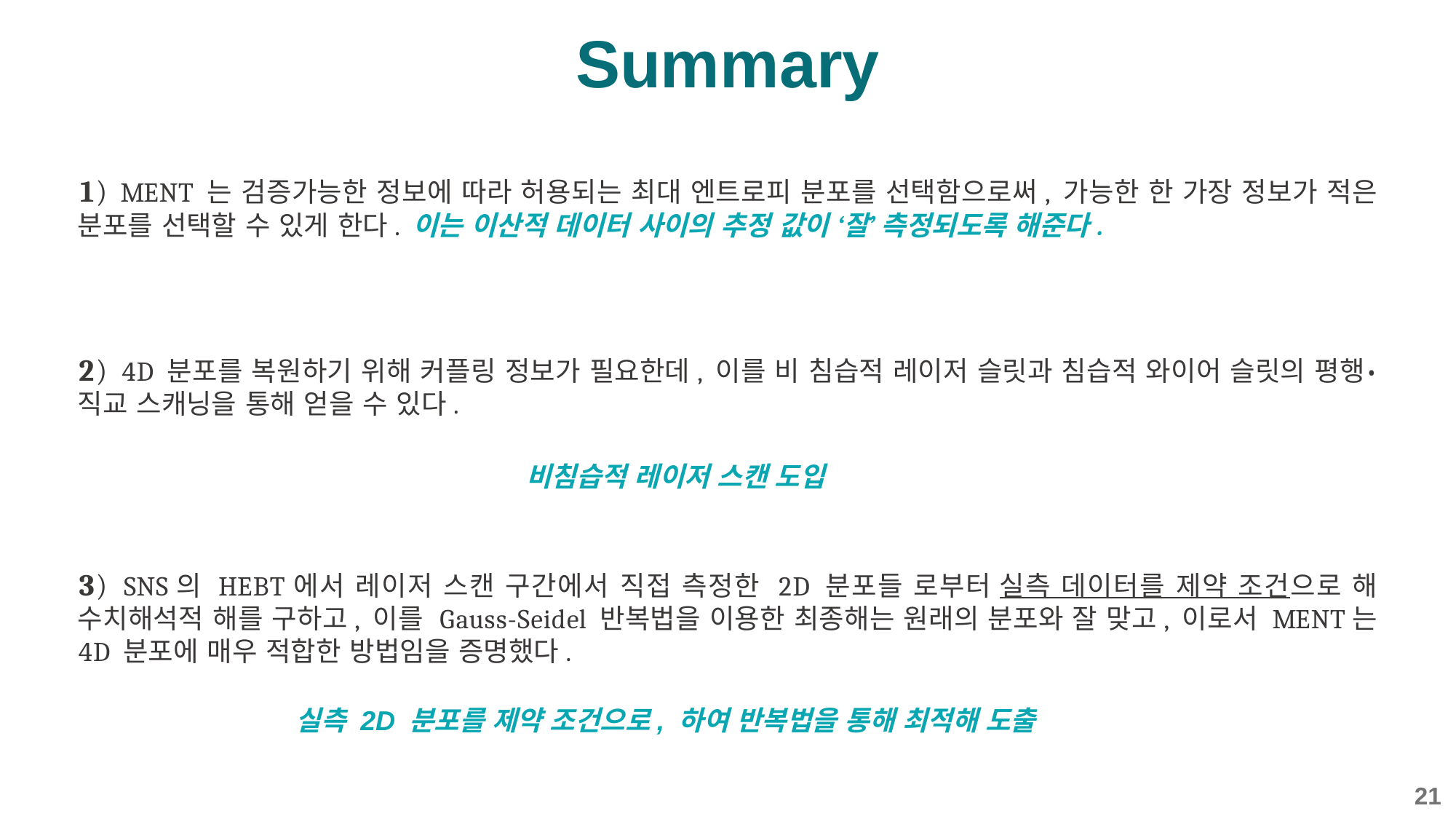

Summary
1)  MENT 는 검증가능한 정보에 따라 허용되는 최대 엔트로피 분포를 선택함으로써, 가능한 한 가장 정보가 적은 분포를 선택할 수 있게 한다. 이는 이산적 데이터 사이의 추정 값이 ‘잘’ 측정되도록 해준다.

2)  4D 분포를 복원하기 위해 커플링 정보가 필요한데, 이를 비 침습적 레이저 슬릿과 침습적 와이어 슬릿의 평행•직교 스캐닝을 통해 얻을 수 있다.

			               비침습적 레이저 스캔 도입

3)  SNS의 HEBT에서 레이저 스캔 구간에서 직접 측정한 2D 분포들 로부터 실측 데이터를 제약 조건으로 해 수치해석적 해를 구하고, 이를 Gauss-Seidel 반복법을 이용한 최종해는 원래의 분포와 잘 맞고, 이로서 MENT는 4D 분포에 매우 적합한 방법임을 증명했다.

		실측 2D 분포를 제약 조건으로, 하여 반복법을 통해 최적해 도출
21